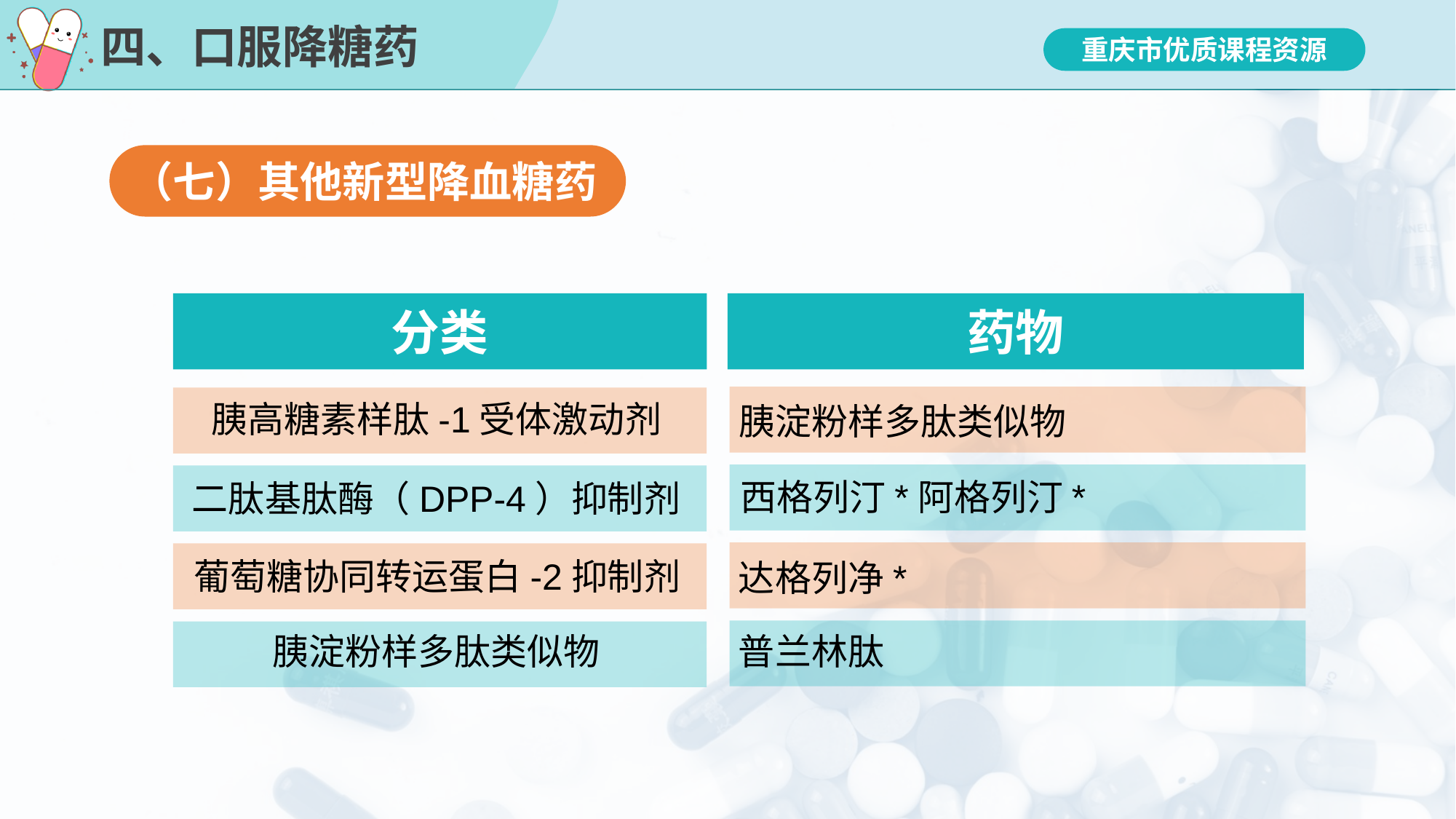

# 四、口服降糖药
（七）其他新型降血糖药
分类
药物

胰高糖素样肽-1受体激动剂
胰淀粉样多肽类似物

西格列汀*阿格列汀*
二肽基肽酶（DPP-4）抑制剂

葡萄糖协同转运蛋白-2抑制剂
达格列净*

胰淀粉样多肽类似物
普兰林肽